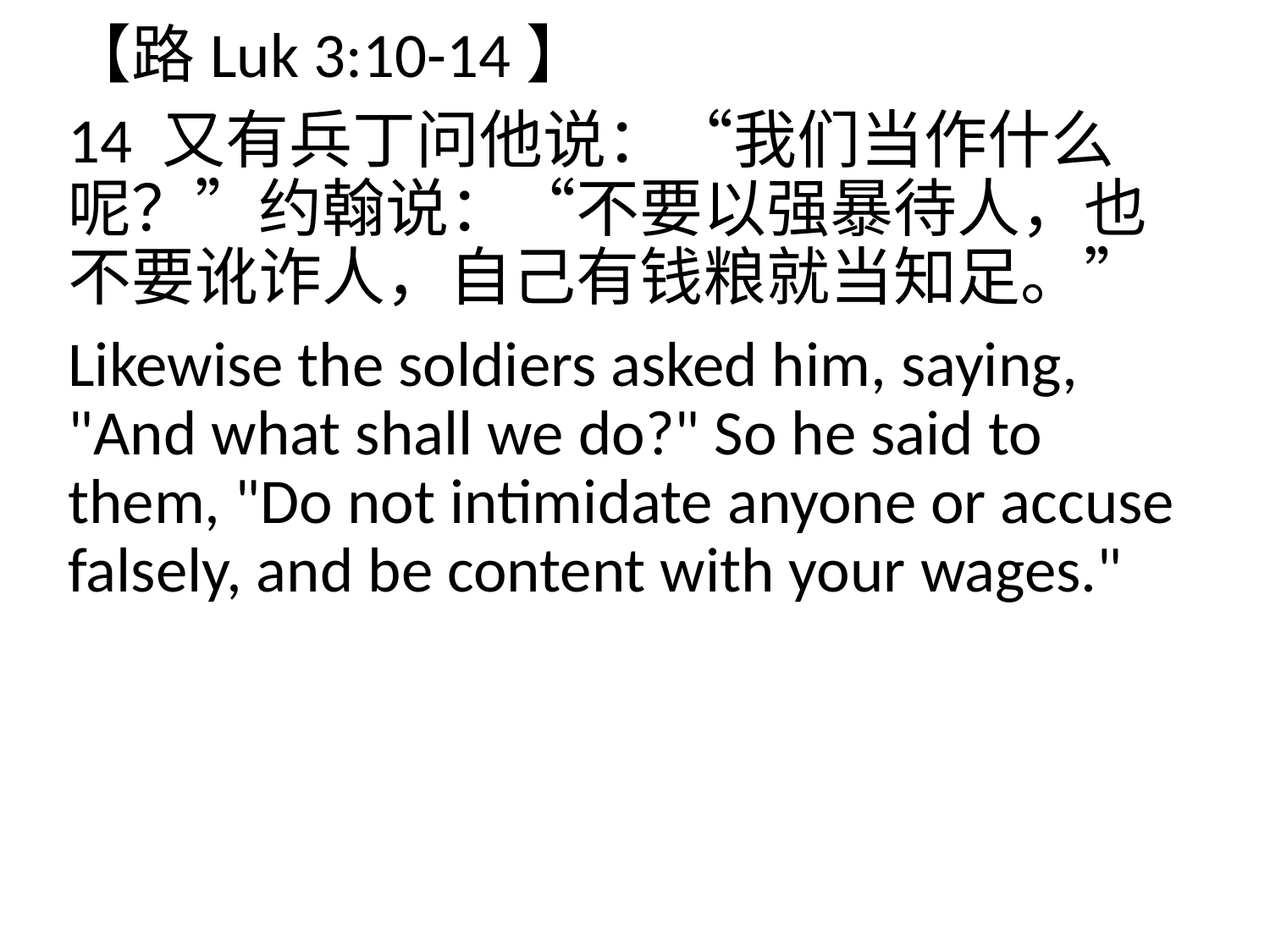

【路Luk 3:10-14】
14 又有兵丁问他说：“我们当作什么呢？”约翰说：“不要以强暴待人，也不要讹诈人，自己有钱粮就当知足。”
Likewise the soldiers asked him, saying, "And what shall we do?" So he said to them, "Do not intimidate anyone or accuse falsely, and be content with your wages."